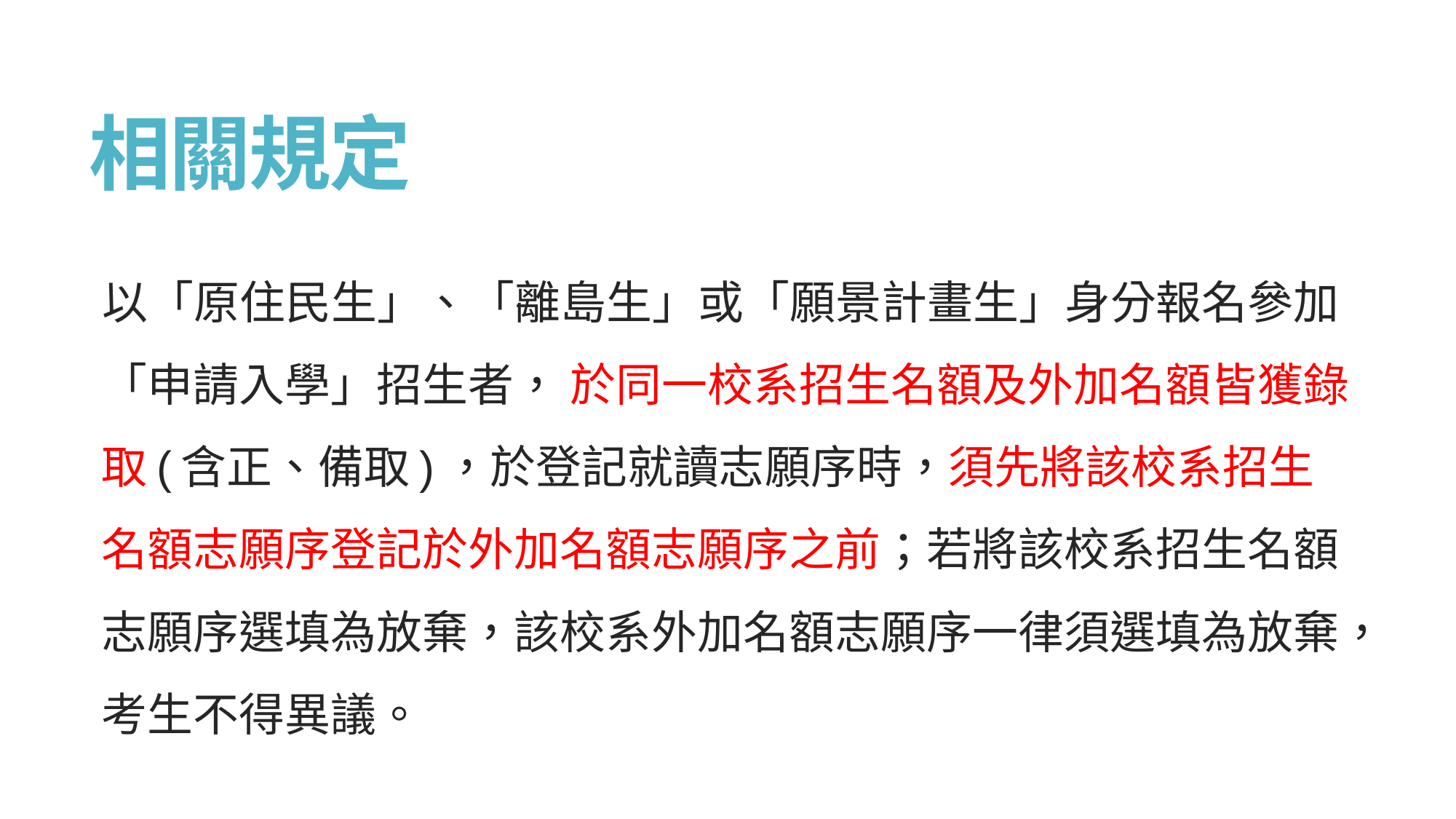

# 相關規定
以「原住民生」、「離島生」或「願景計畫生」身分報名參加「申請入學」招生者， 於同一校系招生名額及外加名額皆獲錄取(含正、備取)，於登記就讀志願序時，須先將該校系招生名額志願序登記於外加名額志願序之前；若將該校系招生名額志願序選填為放棄，該校系外加名額志願序一律須選填為放棄，考生不得異議。